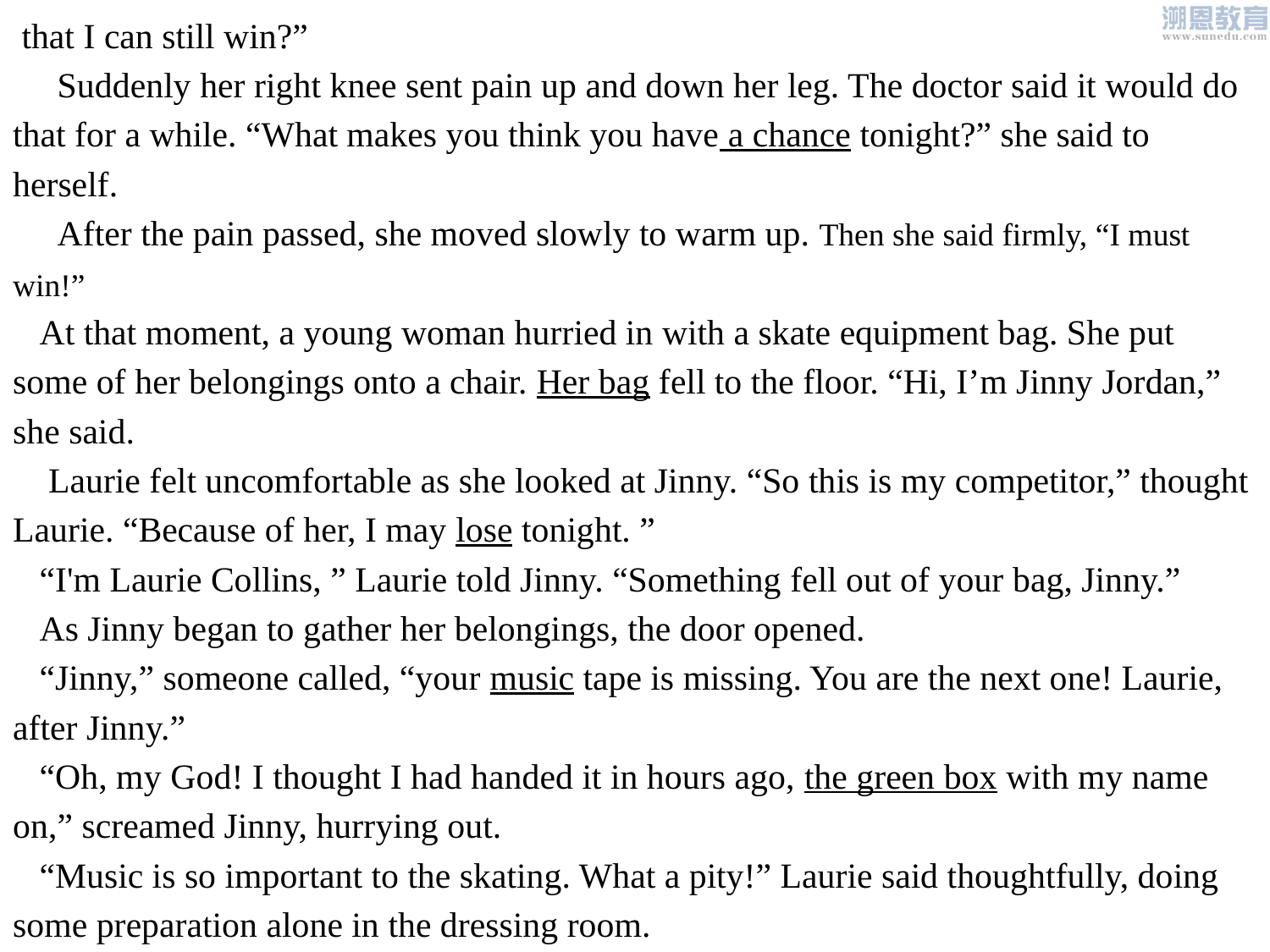

that I can still win?”
     Suddenly her right knee sent pain up and down her leg. The doctor said it would do that for a while. “What makes you think you have a chance tonight?” she said to herself.
     After the pain passed, she moved slowly to warm up. Then she said firmly, “I must win!”
   At that moment, a young woman hurried in with a skate equipment bag. She put some of her belongings onto a chair. Her bag fell to the floor. “Hi, I’m Jinny Jordan,” she said.
    Laurie felt uncomfortable as she looked at Jinny. “So this is my competitor,” thought Laurie. “Because of her, I may lose tonight. ”
   “I'm Laurie Collins, ” Laurie told Jinny. “Something fell out of your bag, Jinny.”
   As Jinny began to gather her belongings, the door opened.
   “Jinny,” someone called, “your music tape is missing. You are the next one! Laurie, after Jinny.”
   “Oh, my God! I thought I had handed it in hours ago, the green box with my name on,” screamed Jinny, hurrying out.
   “Music is so important to the skating. What a pity!” Laurie said thoughtfully, doing some preparation alone in the dressing room.
 Paragraph 1    Suddenly, she saw something under the chair.
 Paragraph 2    Minutes later, Laurie glided(滑行) to the center of the stadium when her name was called.